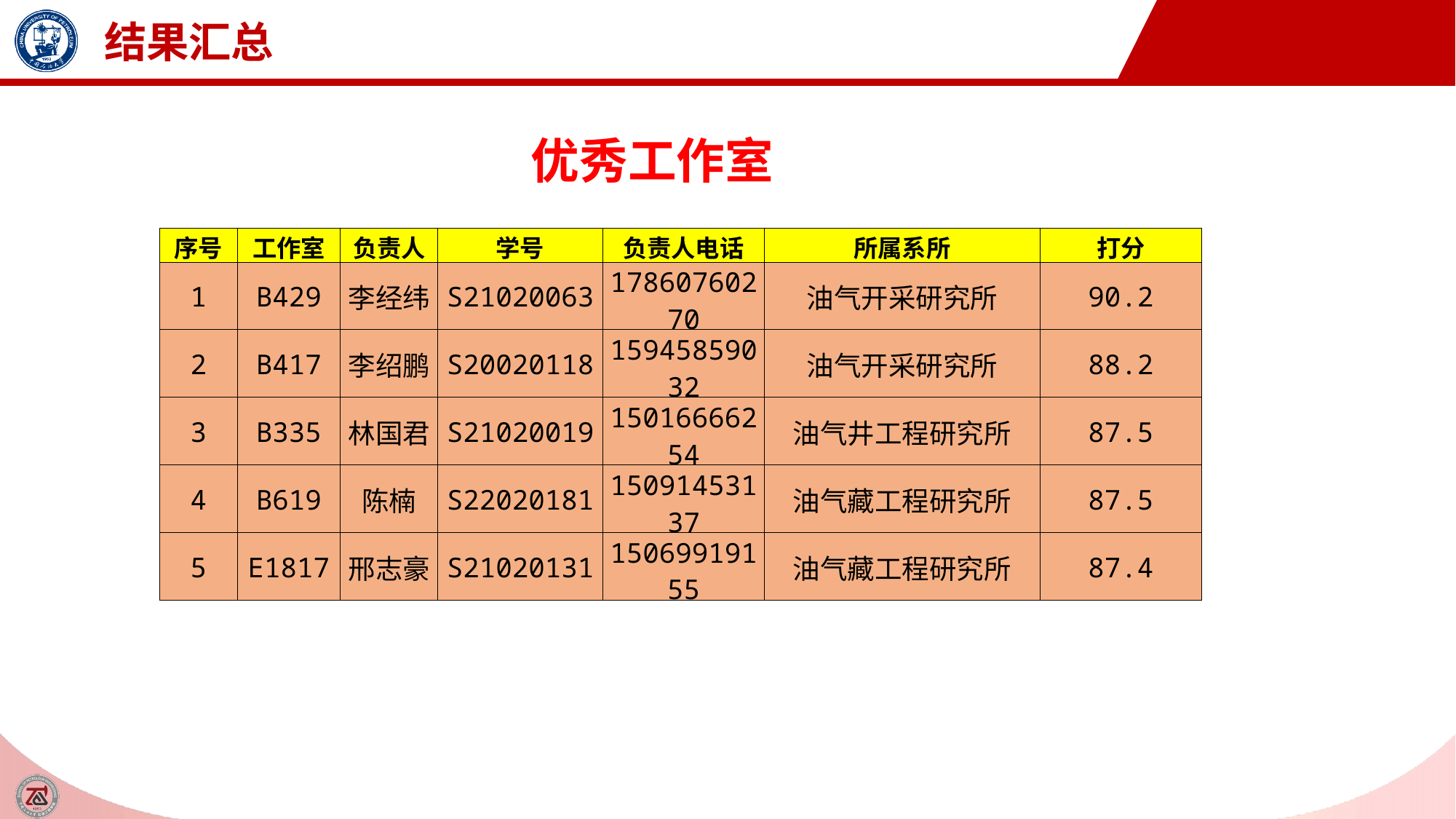

结果汇总
优秀工作室
| 序号 | 工作室 | 负责人 | 学号 | 负责人电话 | 所属系所 | 打分 |
| --- | --- | --- | --- | --- | --- | --- |
| 1 | B429 | 李经纬 | S21020063 | 17860760270 | 油气开采研究所 | 90.2 |
| 2 | B417 | 李绍鹏 | S20020118 | 15945859032 | 油气开采研究所 | 88.2 |
| 3 | B335 | 林国君 | S21020019 | 15016666254 | 油气井工程研究所 | 87.5 |
| 4 | B619 | 陈楠 | S22020181 | 15091453137 | 油气藏工程研究所 | 87.5 |
| 5 | E1817 | 邢志豪 | S21020131 | 15069919155 | 油气藏工程研究所 | 87.4 |